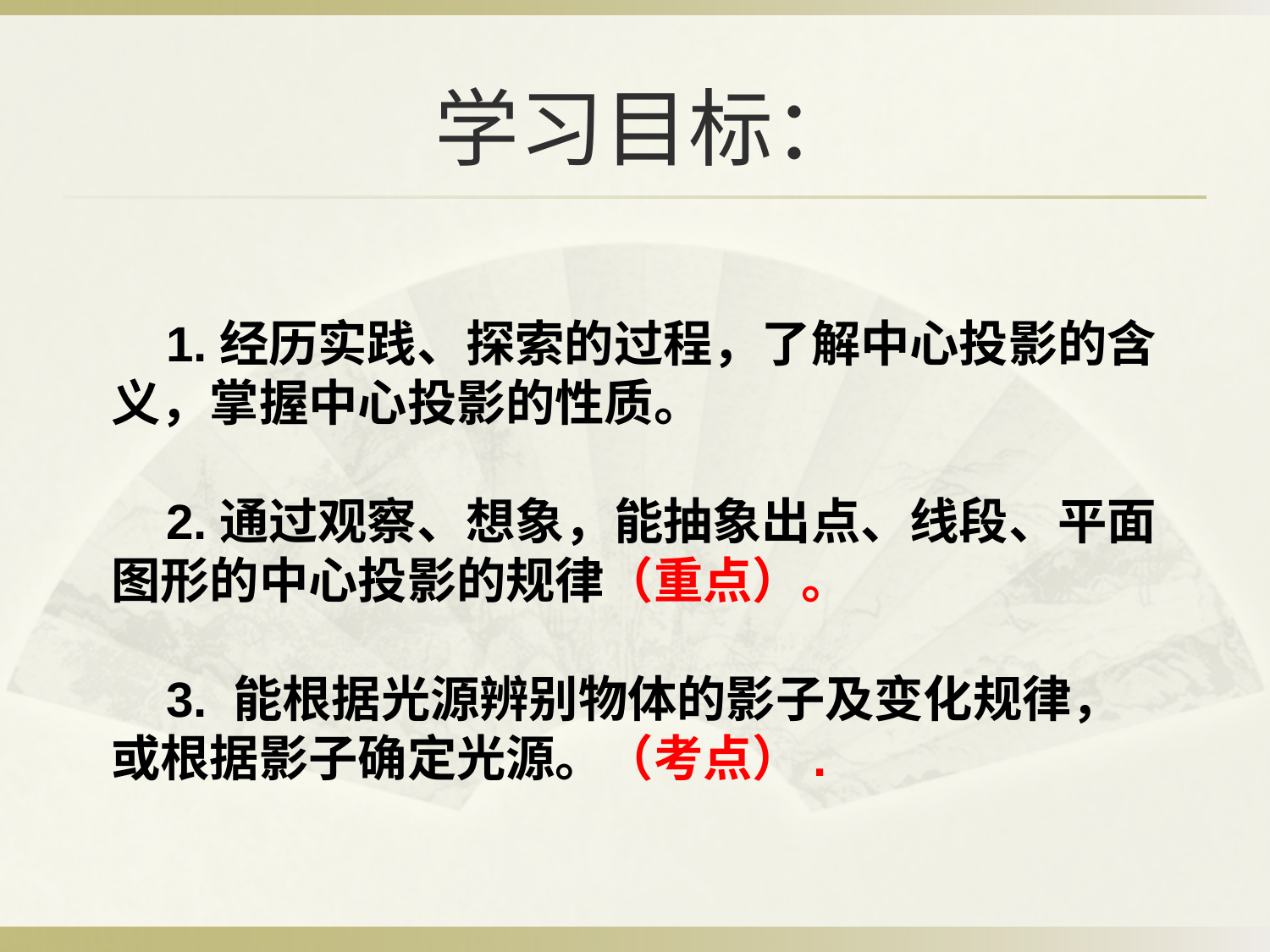

# 学习目标：
    1.经历实践、探索的过程，了解中心投影的含义，掌握中心投影的性质。

    2.通过观察、想象，能抽象出点、线段、平面图形的中心投影的规律（重点）。

    3. 能根据光源辨别物体的影子及变化规律，或根据影子确定光源。（考点）.